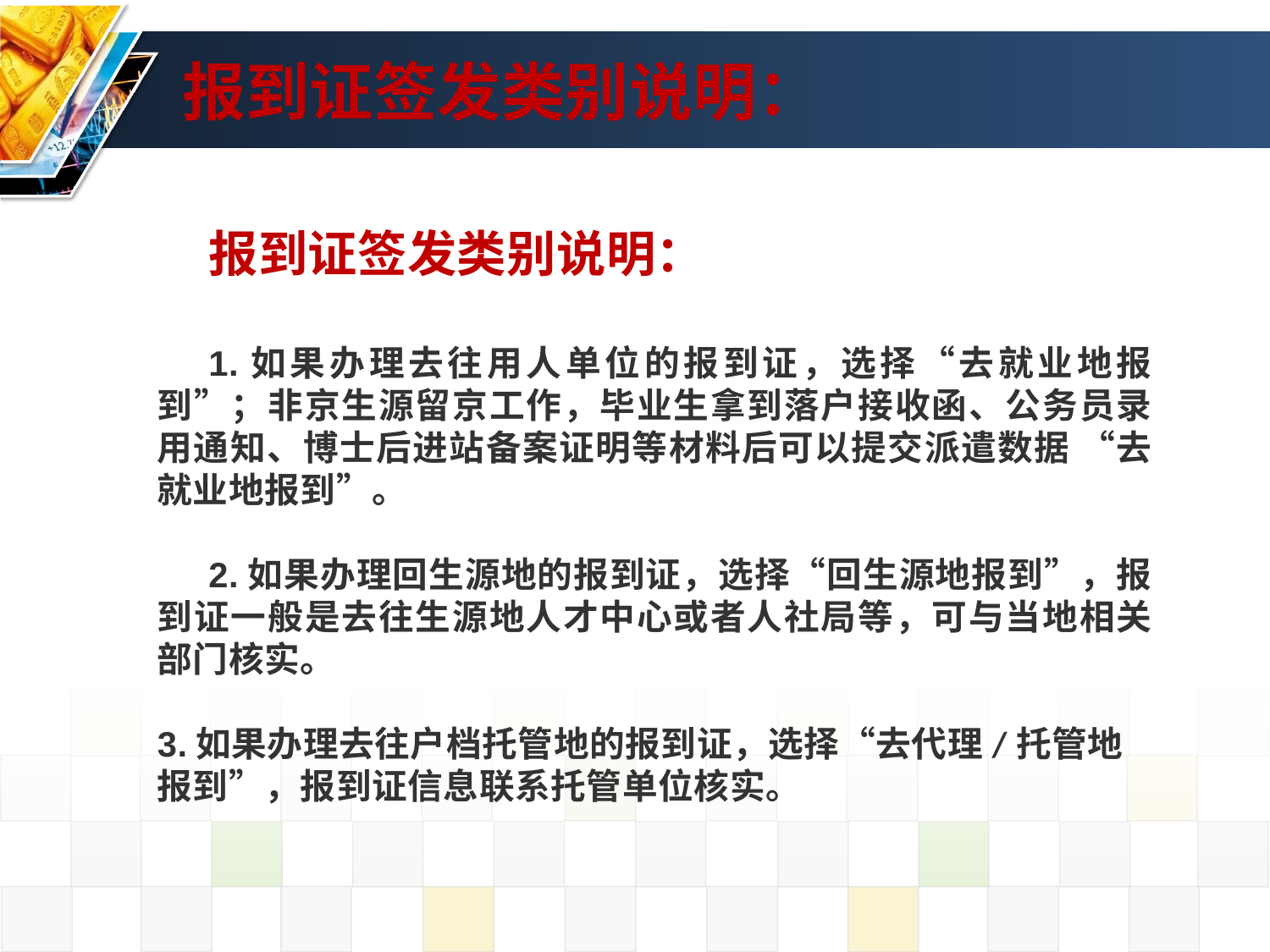

# 报到证签发类别说明：
报到证签发类别说明：

1.如果办理去往用人单位的报到证，选择“去就业地报到”；非京生源留京工作，毕业生拿到落户接收函、公务员录用通知、博士后进站备案证明等材料后可以提交派遣数据 “去就业地报到”。

2.如果办理回生源地的报到证，选择“回生源地报到”，报到证一般是去往生源地人才中心或者人社局等，可与当地相关部门核实。

3.如果办理去往户档托管地的报到证，选择“去代理/托管地报到”，报到证信息联系托管单位核实。